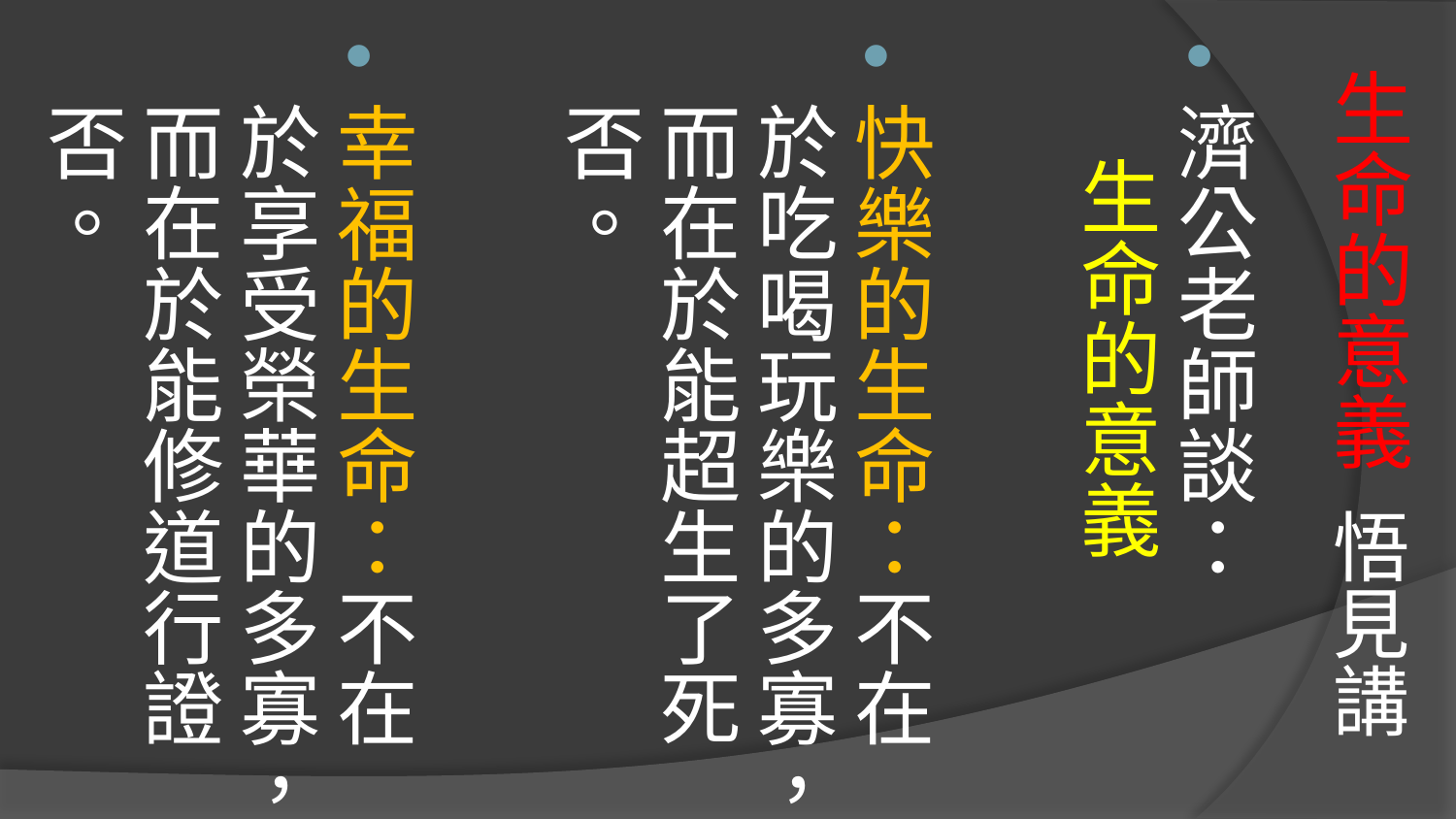

# 生命的意義  悟見講
濟公老師談：              生命的意義

快樂的生命：不在於吃喝玩樂的多寡，而在於能超生了死否。

幸福的生命：不在於享受榮華的多寡，而在於能修道行證否。